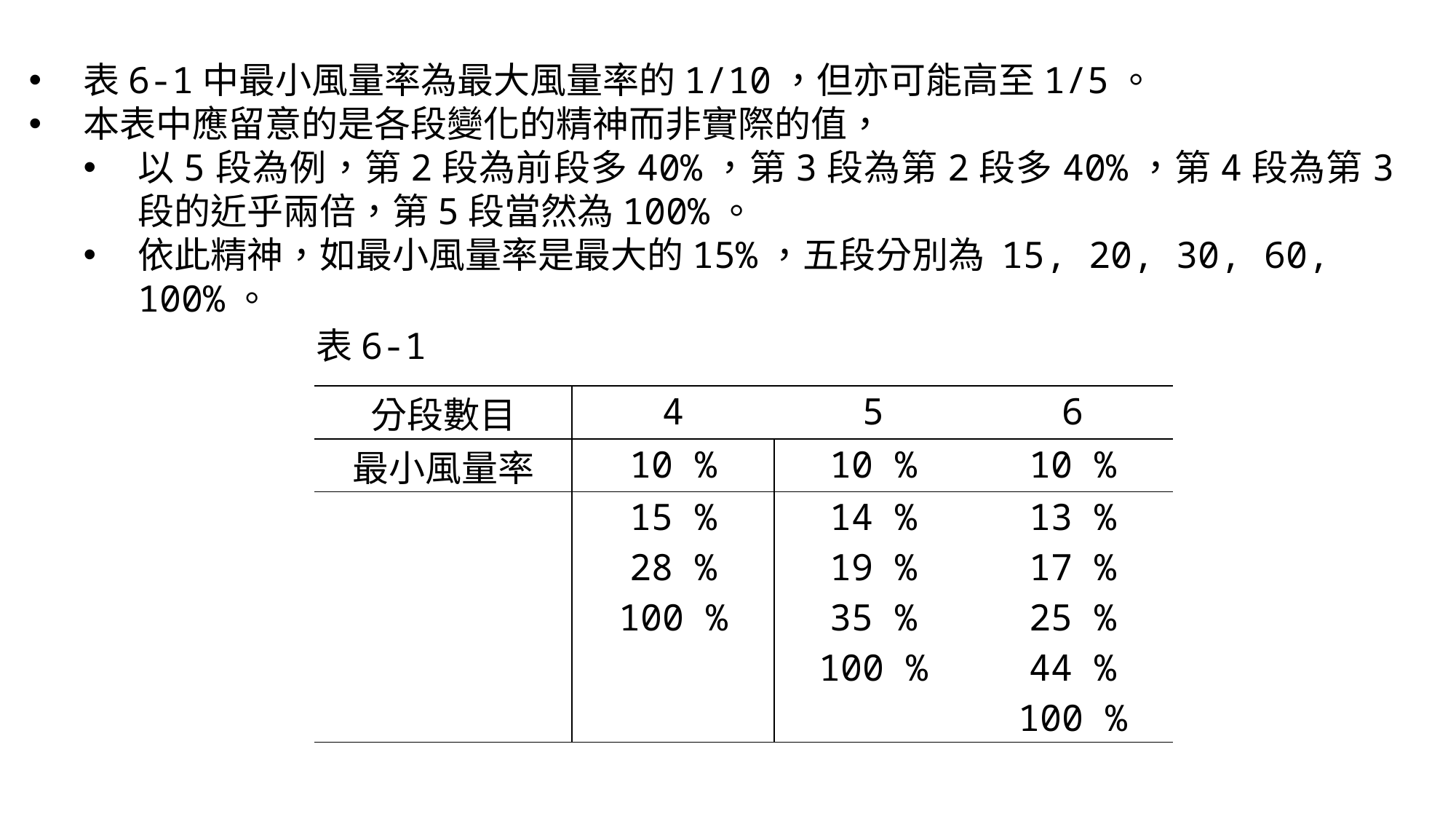

表6-1中最小風量率為最大風量率的1/10，但亦可能高至1/5。
本表中應留意的是各段變化的精神而非實際的值，
以5段為例，第2段為前段多40%，第3段為第2段多40%，第4段為第3段的近乎兩倍，第5段當然為100%。
依此精神，如最小風量率是最大的15%，五段分別為 15, 20, 30, 60, 100%。
表6-1
| 分段數目 | 4 | 5 | 6 |
| --- | --- | --- | --- |
| 最小風量率 | 10 % | 10 % | 10 % |
|  | 15 % | 14 % | 13 % |
|  | 28 % | 19 % | 17 % |
|  | 100 % | 35 % | 25 % |
|  |  | 100 % | 44 % |
|  |  |  | 100 % |